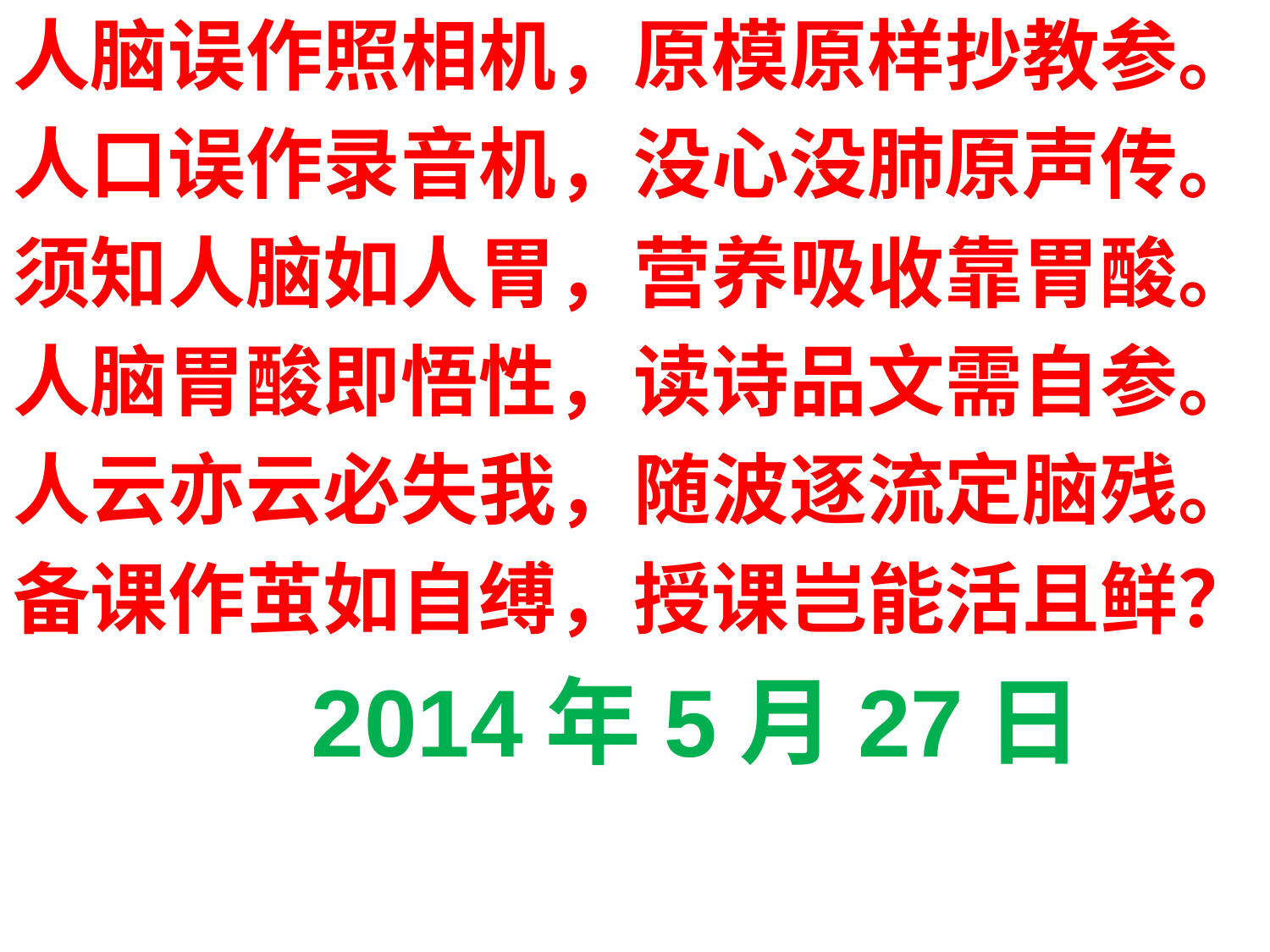

人脑误作照相机，原模原样抄教参。
人口误作录音机，没心没肺原声传。
须知人脑如人胃，营养吸收靠胃酸。
人脑胃酸即悟性，读诗品文需自参。
人云亦云必失我，随波逐流定脑残。
备课作茧如自缚，授课岂能活且鲜？
                 2014年5月27日